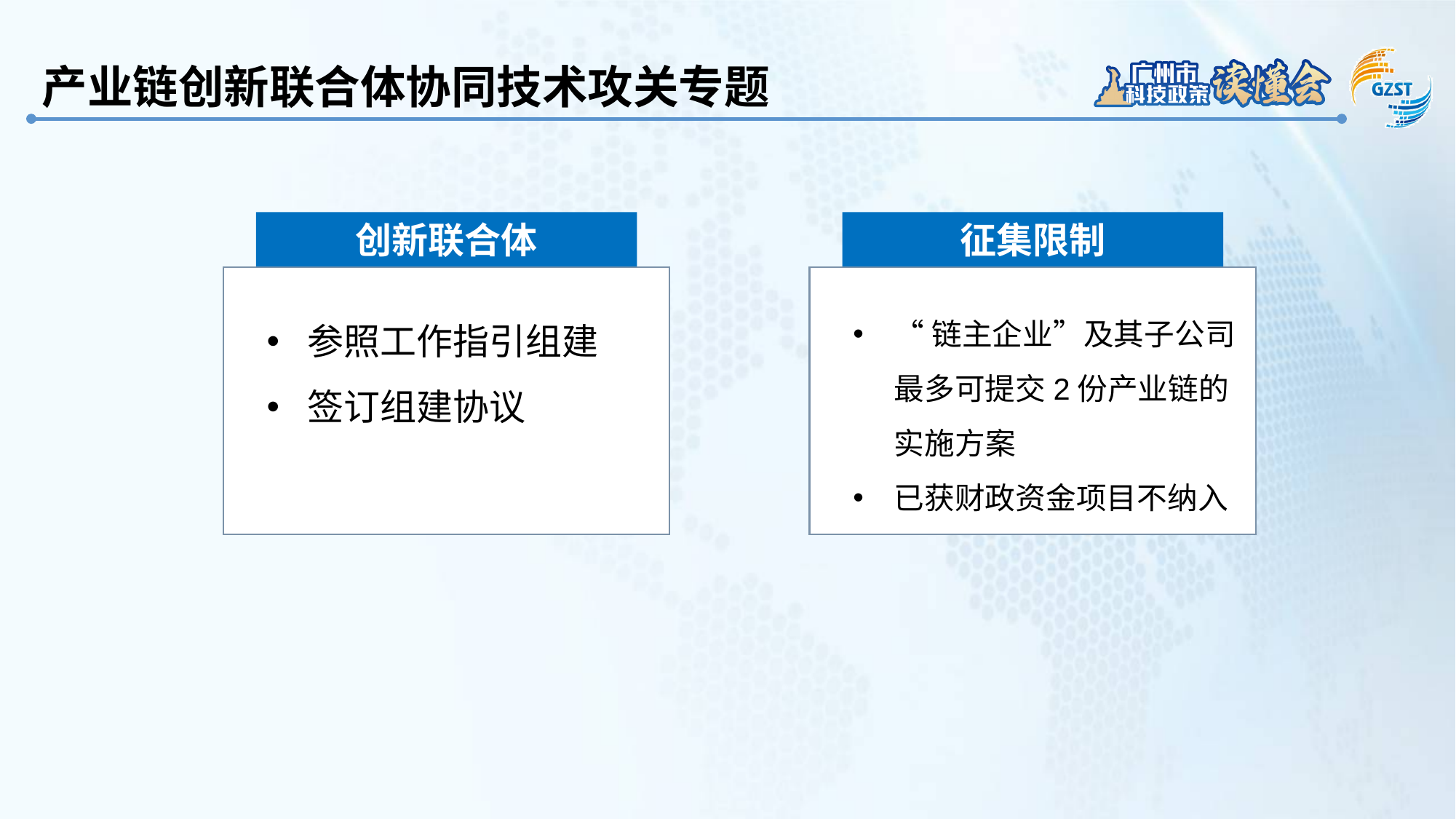

产业链创新联合体协同技术攻关专题
创新联合体
征集限制

参照工作指引组建
签订组建协议
“链主企业”及其子公司最多可提交2份产业链的实施方案
已获财政资金项目不纳入